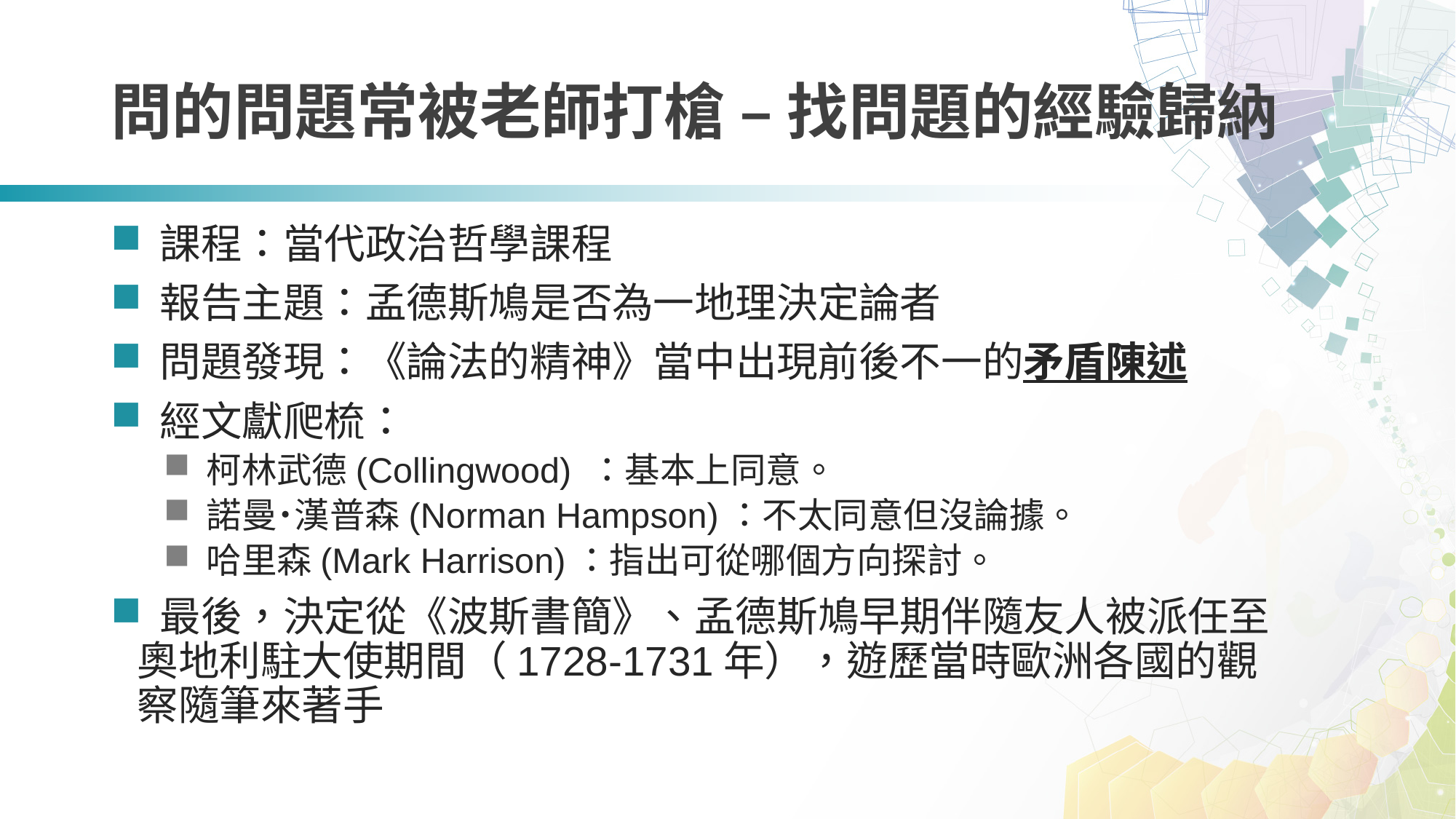

# 問的問題常被老師打槍 – 找問題的經驗歸納
 課程：當代政治哲學課程
 報告主題：孟德斯鳩是否為一地理決定論者
 問題發現：《論法的精神》當中出現前後不一的矛盾陳述
 經文獻爬梳：
 柯林武德(Collingwood) ：基本上同意。
 諾曼˙漢普森(Norman Hampson)：不太同意但沒論據。
 哈里森(Mark Harrison)：指出可從哪個方向探討。
 最後，決定從《波斯書簡》、孟德斯鳩早期伴隨友人被派任至奧地利駐大使期間（1728-1731年），遊歷當時歐洲各國的觀察隨筆來著手